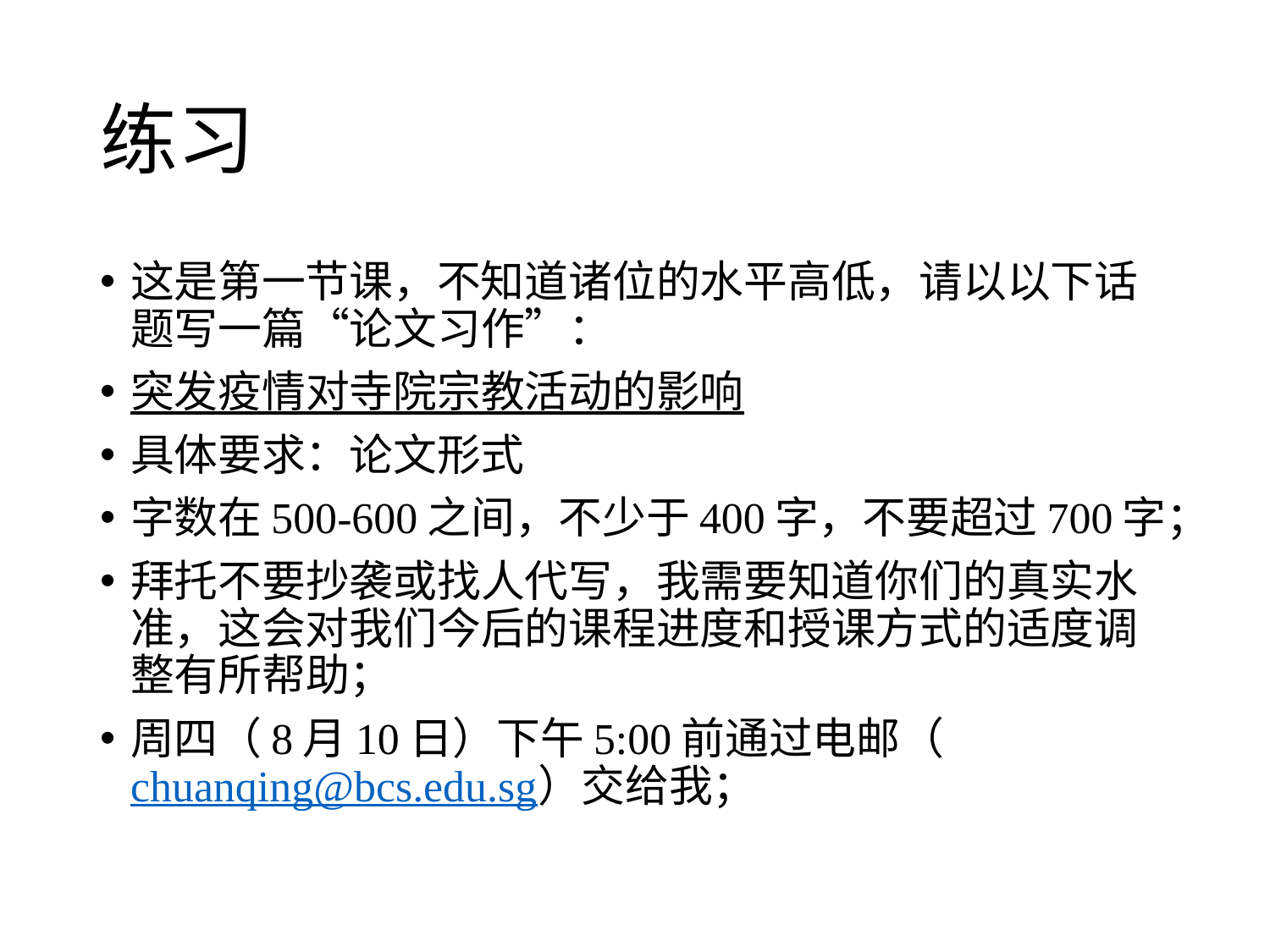

# 练习
这是第一节课，不知道诸位的水平高低，请以以下话题写一篇“论文习作”：
突发疫情对寺院宗教活动的影响
具体要求：论文形式
字数在500-600之间，不少于400字，不要超过700字；
拜托不要抄袭或找人代写，我需要知道你们的真实水准，这会对我们今后的课程进度和授课方式的适度调整有所帮助；
周四（8月10日）下午5:00前通过电邮（chuanqing@bcs.edu.sg）交给我；